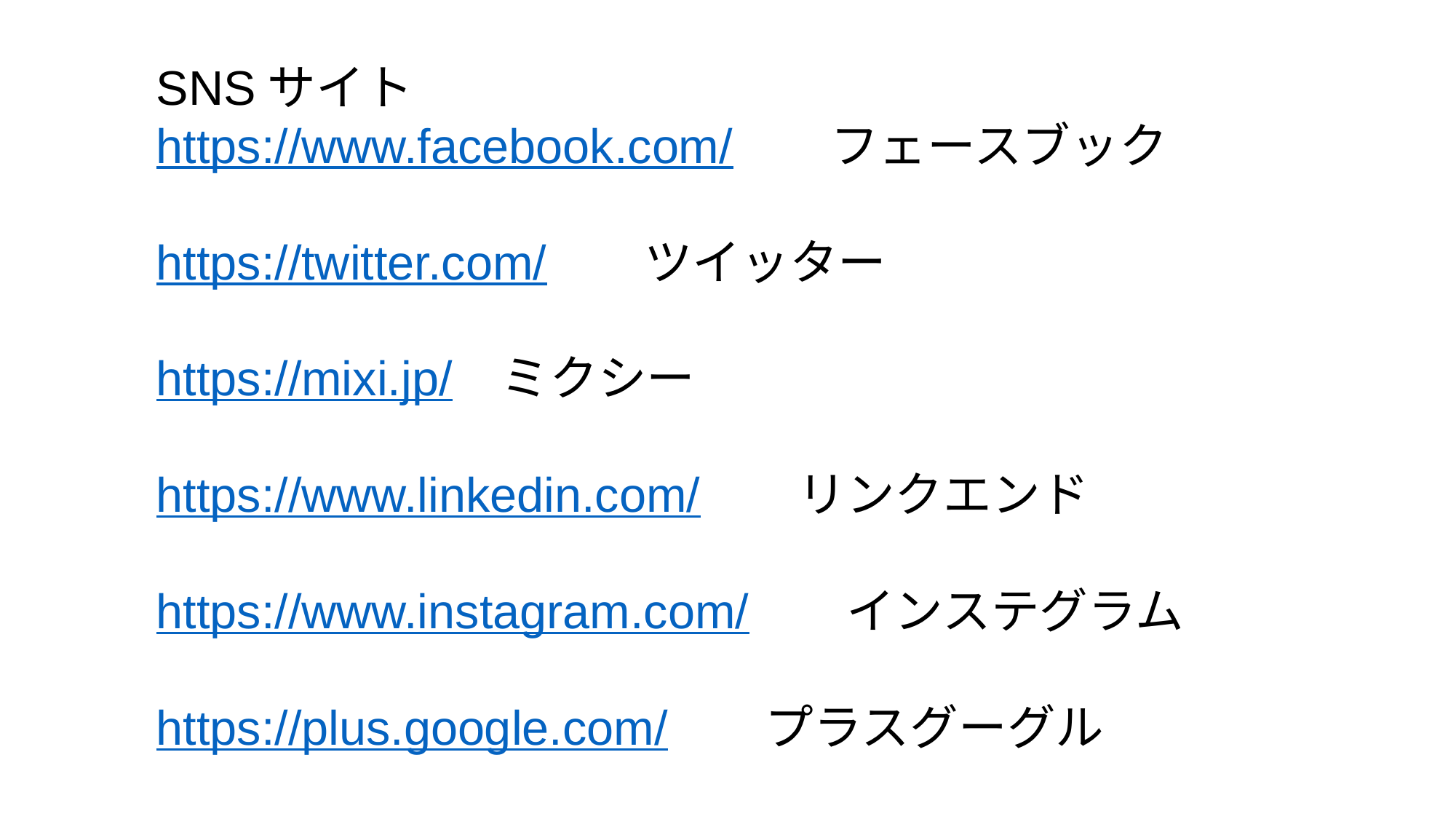

SNSサイト
https://www.facebook.com/　　フェースブック

https://twitter.com/　　ツイッター

https://mixi.jp/　ミクシー

https://www.linkedin.com/　　リンクエンド

https://www.instagram.com/　　インステグラム

https://plus.google.com/　　プラスグーグル